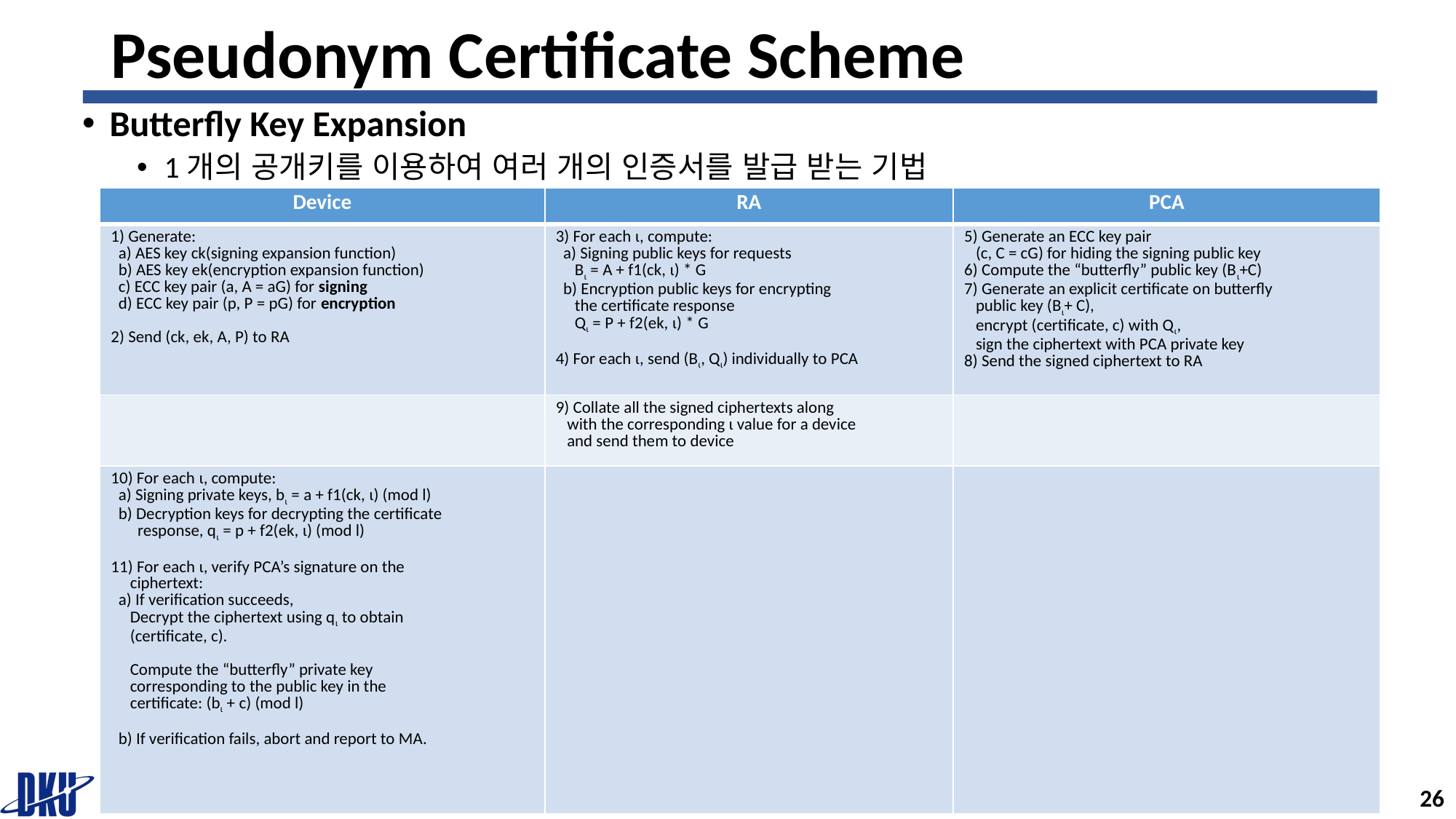

# Pseudonym Certificate Scheme
Butterfly Key Expansion
1개의 공개키를 이용하여 여러 개의 인증서를 발급 받는 기법
| Device | RA | PCA |
| --- | --- | --- |
| 1) Generate: a) AES key ck(signing expansion function) b) AES key ek(encryption expansion function) c) ECC key pair (a, A = aG) for signing d) ECC key pair (p, P = pG) for encryption 2) Send (ck, ek, A, P) to RA | 3) For each ι, compute: a) Signing public keys for requests Bι = A + f1(ck, ι) \* G b) Encryption public keys for encrypting the certificate response Qι = P + f2(ek, ι) \* G 4) For each ι, send (Bι, Qι) individually to PCA | 5) Generate an ECC key pair (c, C = cG) for hiding the signing public key 6) Compute the “butterfly” public key (Bι+C) 7) Generate an explicit certificate on butterfly public key (Bι+ C), encrypt (certificate, c) with Qι, sign the ciphertext with PCA private key 8) Send the signed ciphertext to RA |
|  | 9) Collate all the signed ciphertexts along with the corresponding ι value for a device and send them to device |  |
| 10) For each ι, compute: a) Signing private keys, bι = a + f1(ck, ι) (mod l) b) Decryption keys for decrypting the certificate response, qι = p + f2(ek, ι) (mod l) 11) For each ι, verify PCA’s signature on the ciphertext: a) If verification succeeds, Decrypt the ciphertext using qι to obtain (certificate, c). Compute the “butterfly” private key corresponding to the public key in the certificate: (bι + c) (mod l) b) If verification fails, abort and report to MA. |  |  |
Information Security Lab
26